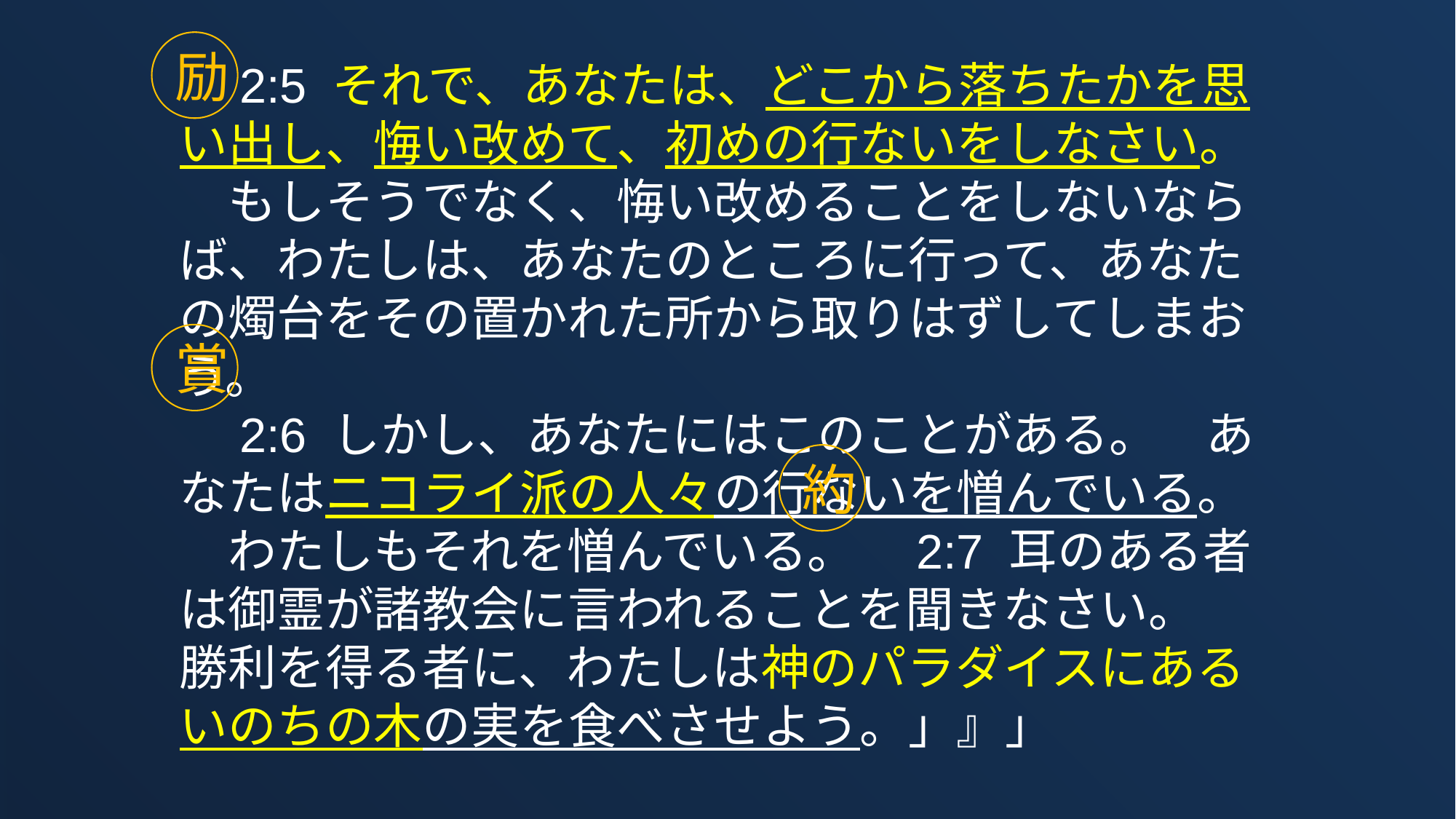

励
　2:5 それで、あなたは、どこから落ちたかを思い出し、悔い改めて、初めの行ないをしなさい。　もしそうでなく、悔い改めることをしないならば、わたしは、あなたのところに行って、あなたの燭台をその置かれた所から取りはずしてしまおう。
　2:6 しかし、あなたにはこのことがある。　あなたはニコライ派の人々の行ないを憎んでいる。　わたしもそれを憎んでいる。　2:7 耳のある者は御霊が諸教会に言われることを聞きなさい。　勝利を得る者に、わたしは神のパラダイスにあるいのちの木の実を食べさせよう。」』」
賞
約